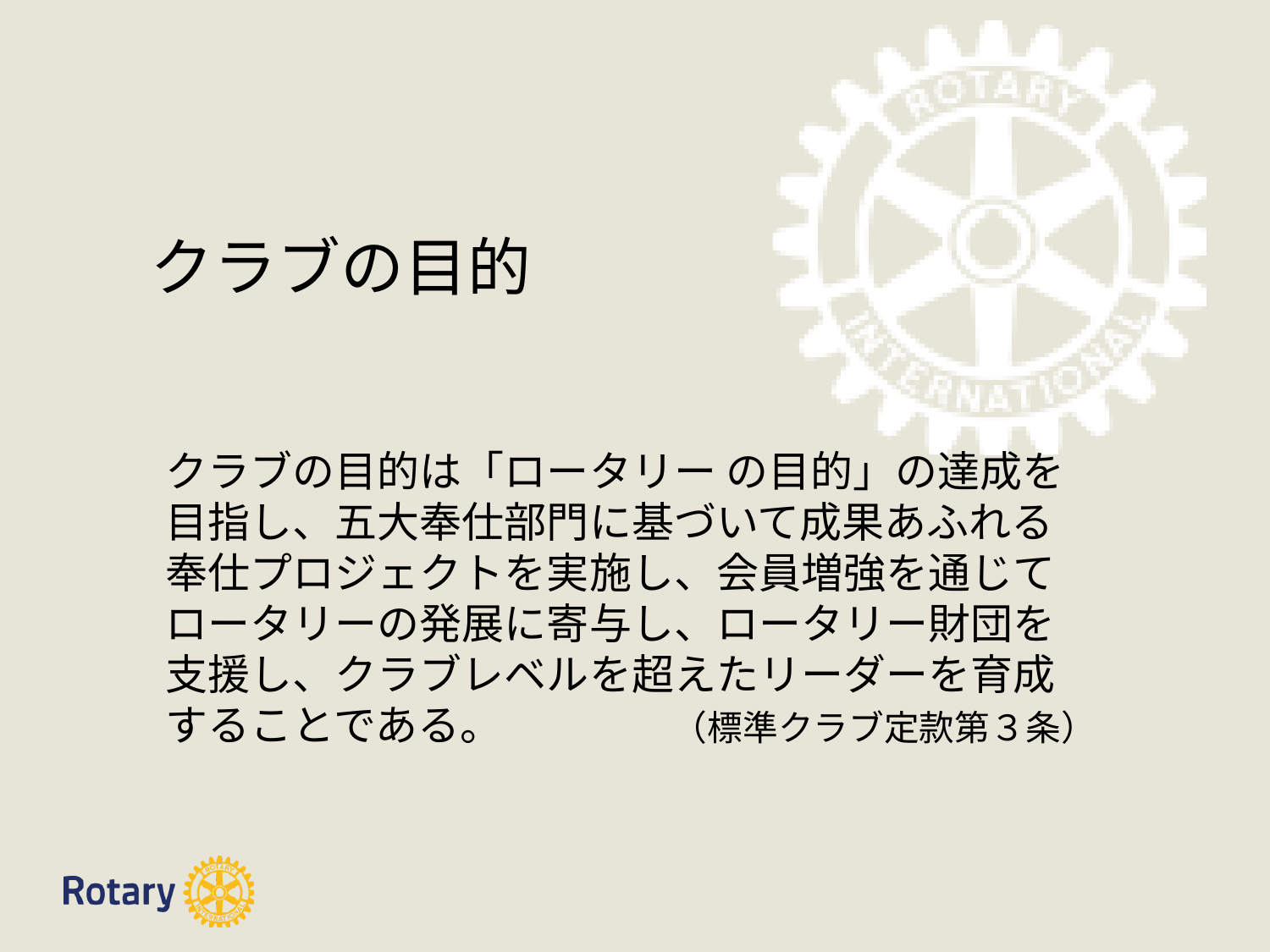

クラブの目的
クラブの目的は「ロータリー の目的」の達成を
目指し、五大奉仕部門に基づいて成果あふれる
奉仕プロジェクトを実施し、会員増強を通じて
ロータリーの発展に寄与し、ロータリー財団を
支援し、クラブレベルを超えたリーダーを育成
することである。　　　　（標準クラブ定款第３条）